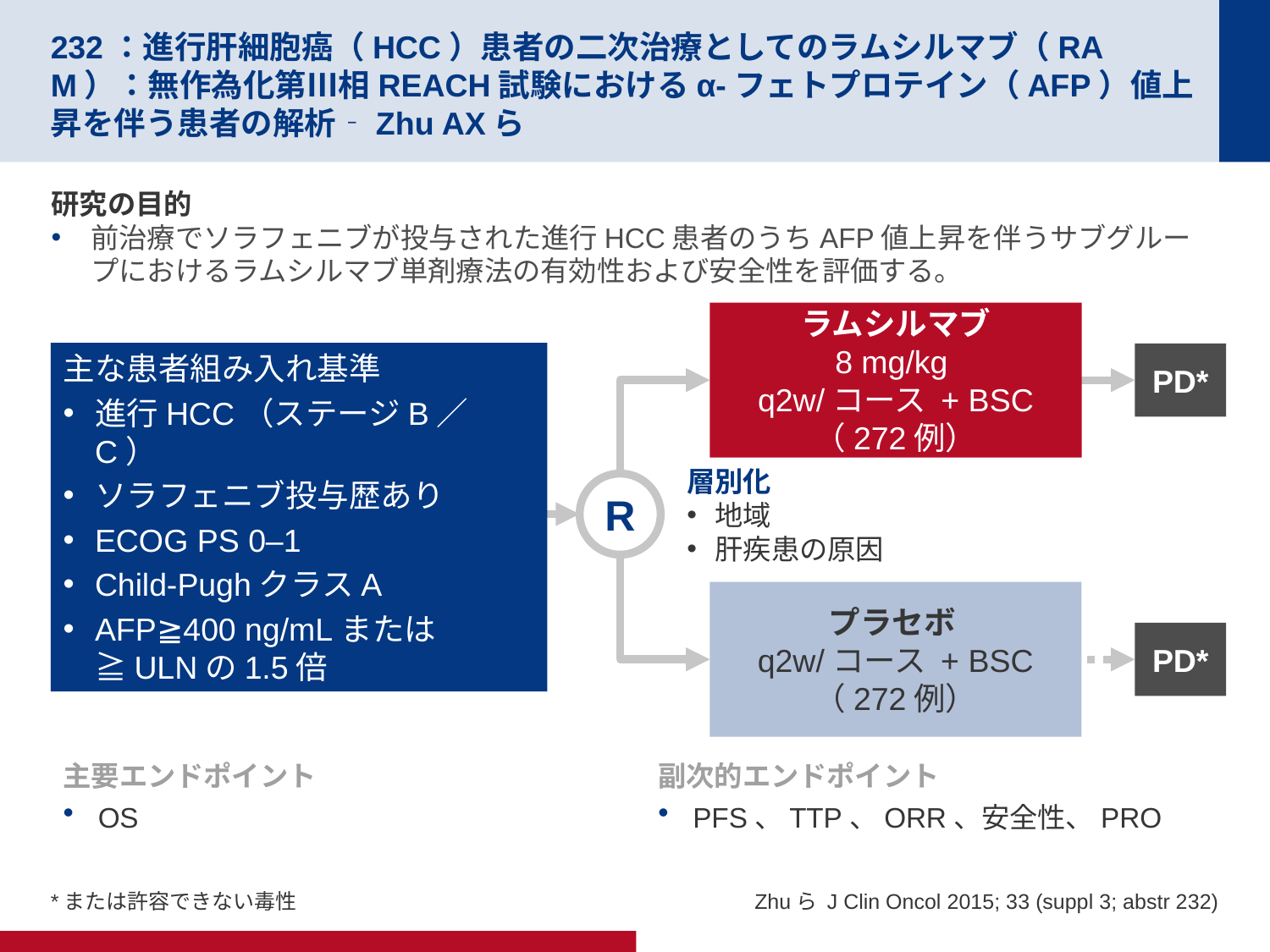

# 232：進行肝細胞癌（HCC）患者の二次治療としてのラムシルマブ（RAM）：無作為化第Ⅲ相REACH試験におけるα-フェトプロテイン（AFP）値上昇を伴う患者の解析‐Zhu AXら
研究の目的
前治療でソラフェニブが投与された進行HCC患者のうちAFP値上昇を伴うサブグループにおけるラムシルマブ単剤療法の有効性および安全性を評価する。
ラムシルマブ
8 mg/kg
q2w/コース + BSC
（272例）
主な患者組み入れ基準
進行HCC（ステージB／C）
ソラフェニブ投与歴あり
ECOG PS 0–1
Child-PughクラスA
AFP≧400 ng/mLまたは≧ULNの1.5倍
PD*
層別化
地域
肝疾患の原因
R
プラセボ
q2w/コース + BSC
（272例）
PD*
主要エンドポイント
OS
副次的エンドポイント
PFS、TTP、ORR、安全性、PRO
*または許容できない毒性
Zhuら J Clin Oncol 2015; 33 (suppl 3; abstr 232)